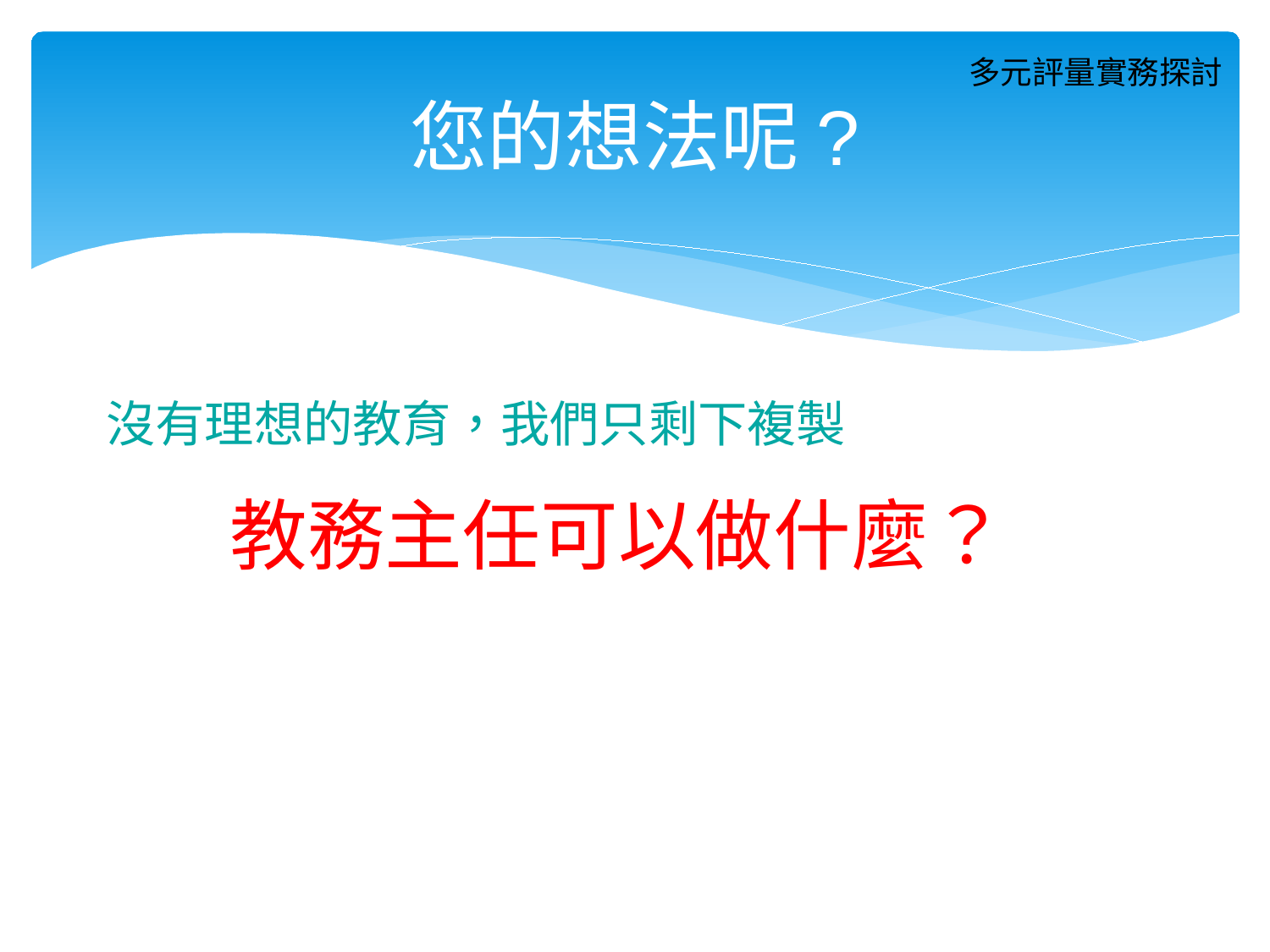

多元評量實務探討
# 您的想法呢?
沒有理想的教育，我們只剩下複製

教務主任可以做什麼？法呢?